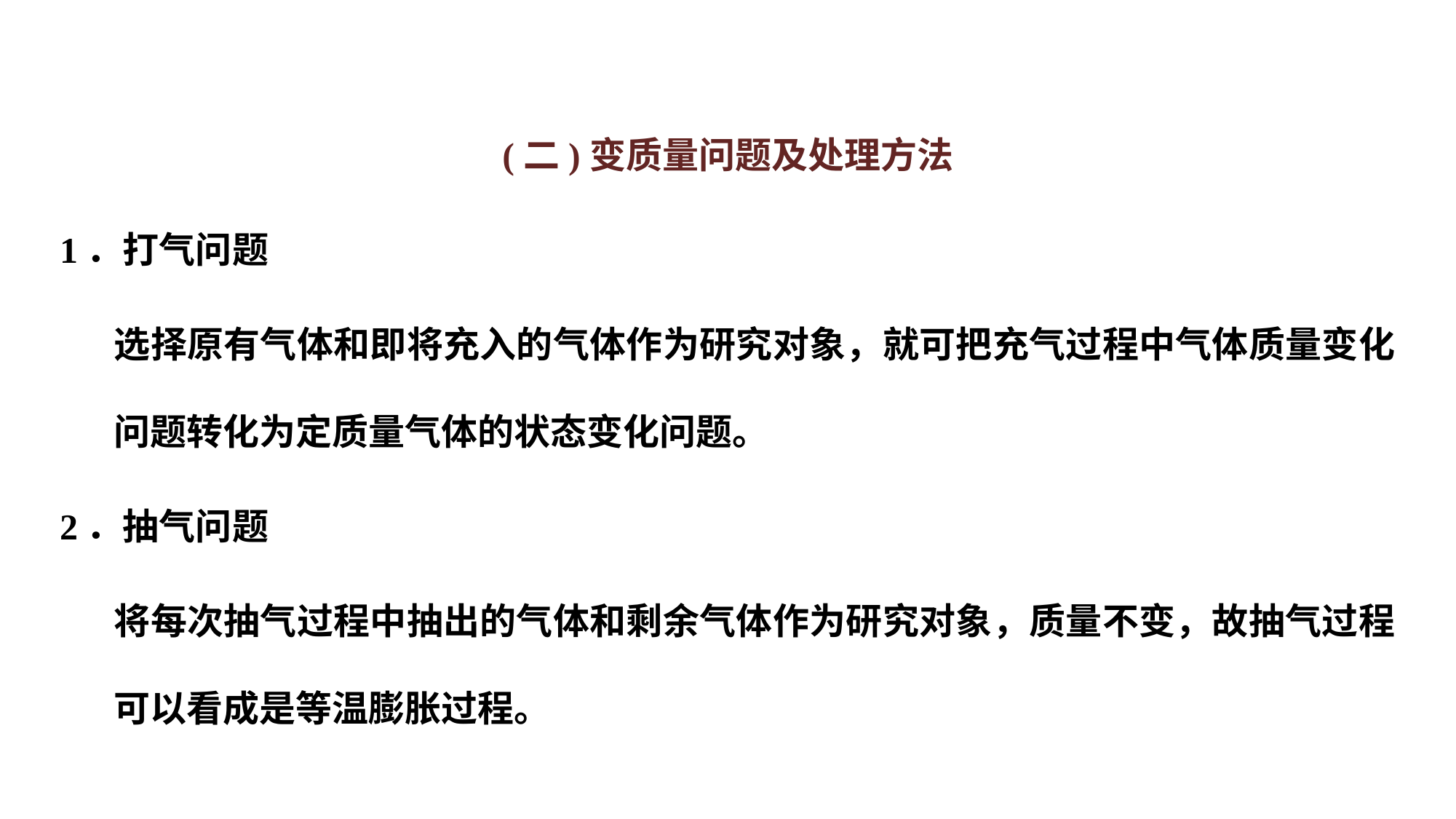

(二)变质量问题及处理方法
1．打气问题
	选择原有气体和即将充入的气体作为研究对象，就可把充气过程中气体质量变化问题转化为定质量气体的状态变化问题。
2．抽气问题
	将每次抽气过程中抽出的气体和剩余气体作为研究对象，质量不变，故抽气过程可以看成是等温膨胀过程。